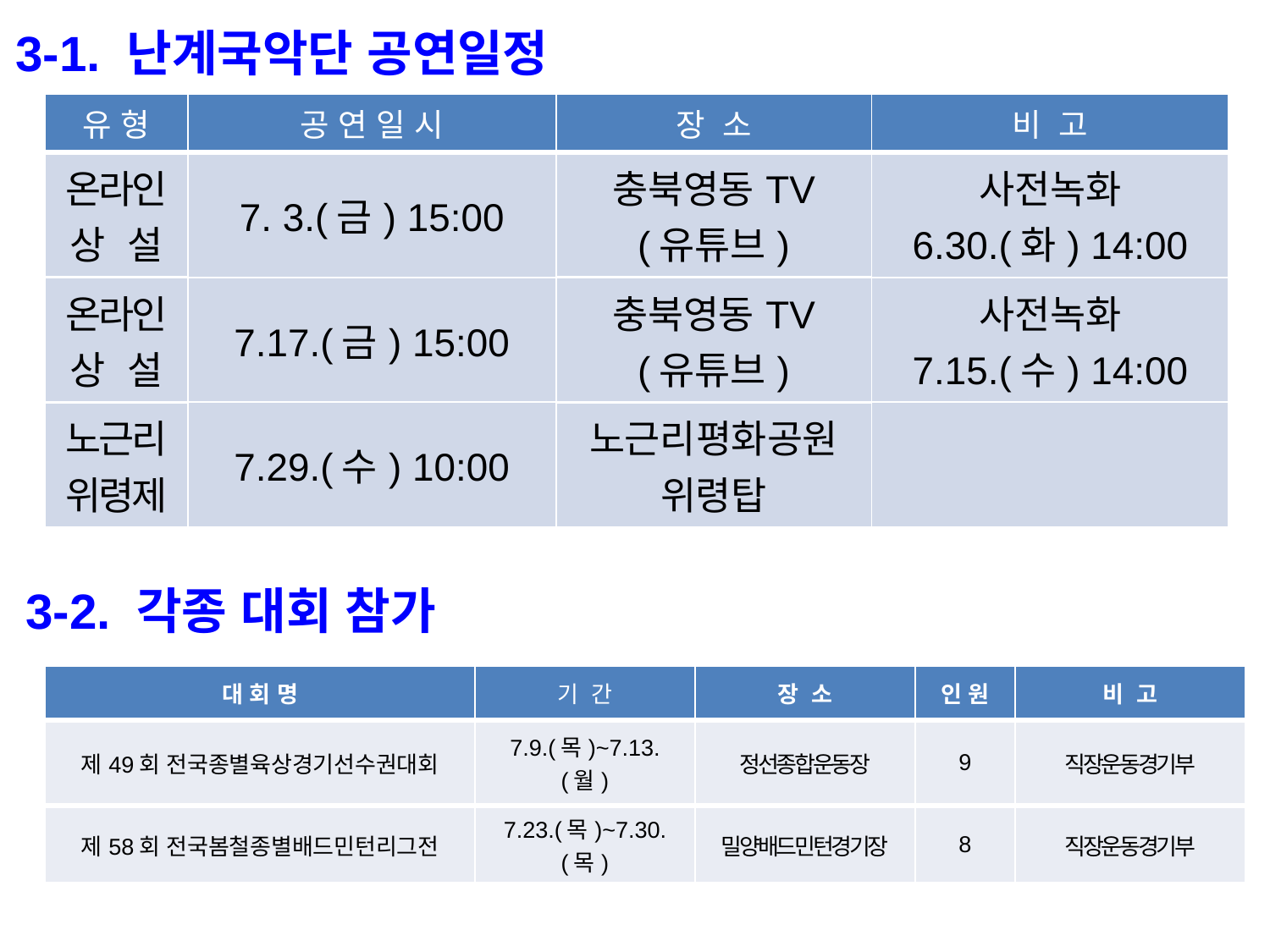

3-1. 난계국악단 공연일정
| 유 형 | 공 연 일 시 | 장 소 | 비 고 |
| --- | --- | --- | --- |
| 온라인 상 설 | 7. 3.(금) 15:00 | 충북영동TV (유튜브) | 사전녹화 6.30.(화) 14:00 |
| 온라인 상 설 | 7.17.(금) 15:00 | 충북영동TV (유튜브) | 사전녹화 7.15.(수) 14:00 |
| 노근리 위령제 | 7.29.(수) 10:00 | 노근리평화공원 위령탑 |  |
3-2. 각종 대회 참가
| 대 회 명 | 기 간 | 장 소 | 인 원 | 비 고 |
| --- | --- | --- | --- | --- |
| 제49회 전국종별육상경기선수권대회 | 7.9.(목)~7.13.(월) | 정선종합운동장 | 9 | 직장운동경기부 |
| 제58회 전국봄철종별배드민턴리그전 | 7.23.(목)~7.30.(목) | 밀양배드민턴경기장 | 8 | 직장운동경기부 |